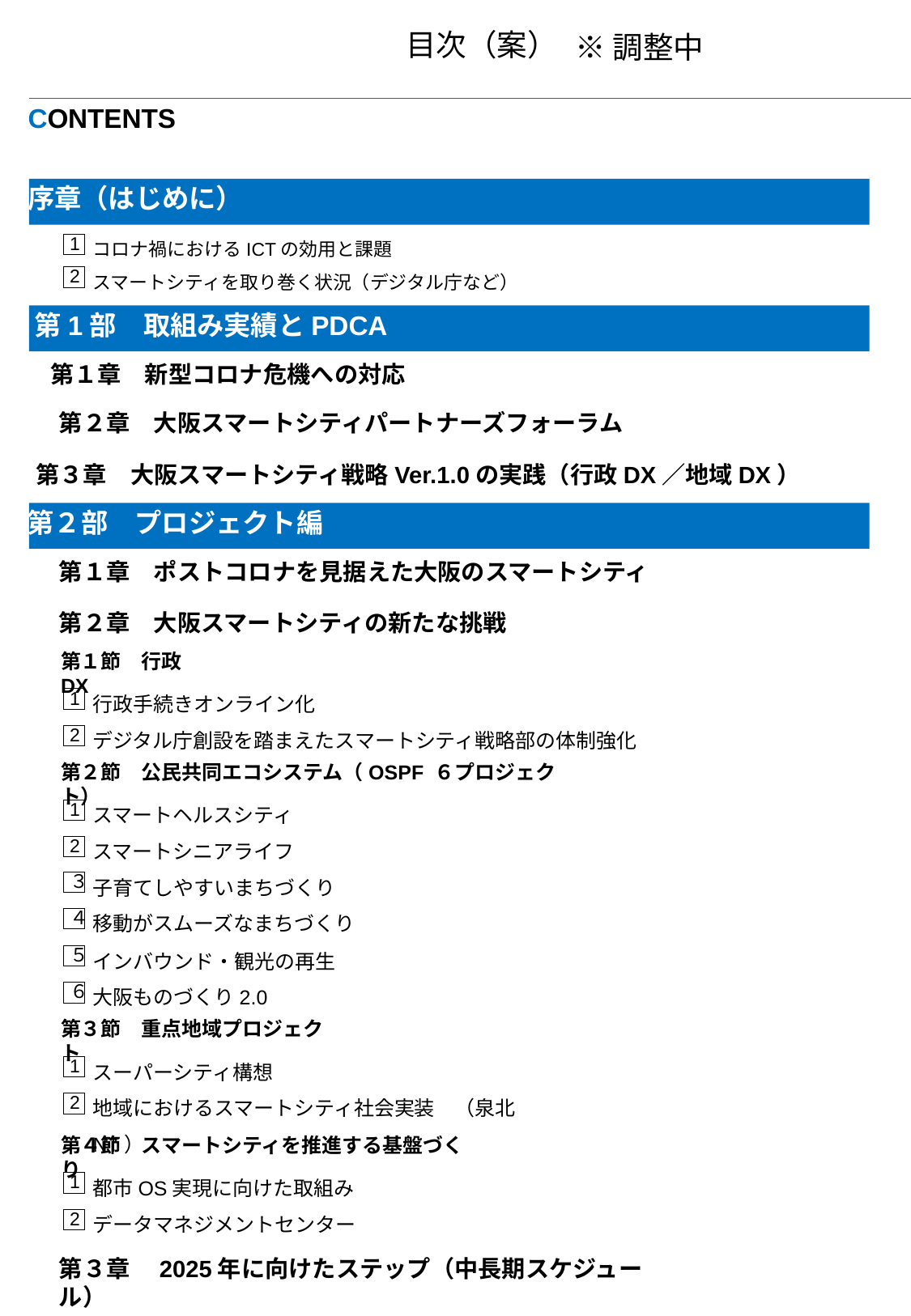

※調整中
目次（案）
CONTENTS
序章（はじめに）

コロナ禍におけるICTの効用と課題
スマートシティを取り巻く状況（デジタル庁など）
1

2

第1部　取組み実績とPDCA

第１章　新型コロナ危機への対応
第２章　大阪スマートシティパートナーズフォーラム
第３章　大阪スマートシティ戦略Ver.1.0の実践（行政DX／地域DX）
第２部　プロジェクト編

第１章　ポストコロナを見据えた大阪のスマートシティ
第２章　大阪スマートシティの新たな挑戦
第１節　行政DX
行政手続きオンライン化
デジタル庁創設を踏まえたスマートシティ戦略部の体制強化
1

2

第２節　公民共同エコシステム（OSPF ６プロジェクト）
スマートヘルスシティ
スマートシニアライフ
1

2

子育てしやすいまちづくり
移動がスムーズなまちづくり
３

４

インバウンド・観光の再生
大阪ものづくり2.0
５

６

第３節　重点地域プロジェクト
スーパーシティ構想
地域におけるスマートシティ社会実装　（泉北NT）
1

2

第４節　スマートシティを推進する基盤づくり
都市OS実現に向けた取組み
データマネジメントセンター
1

2

第３章　2025年に向けたステップ（中長期スケジュール）